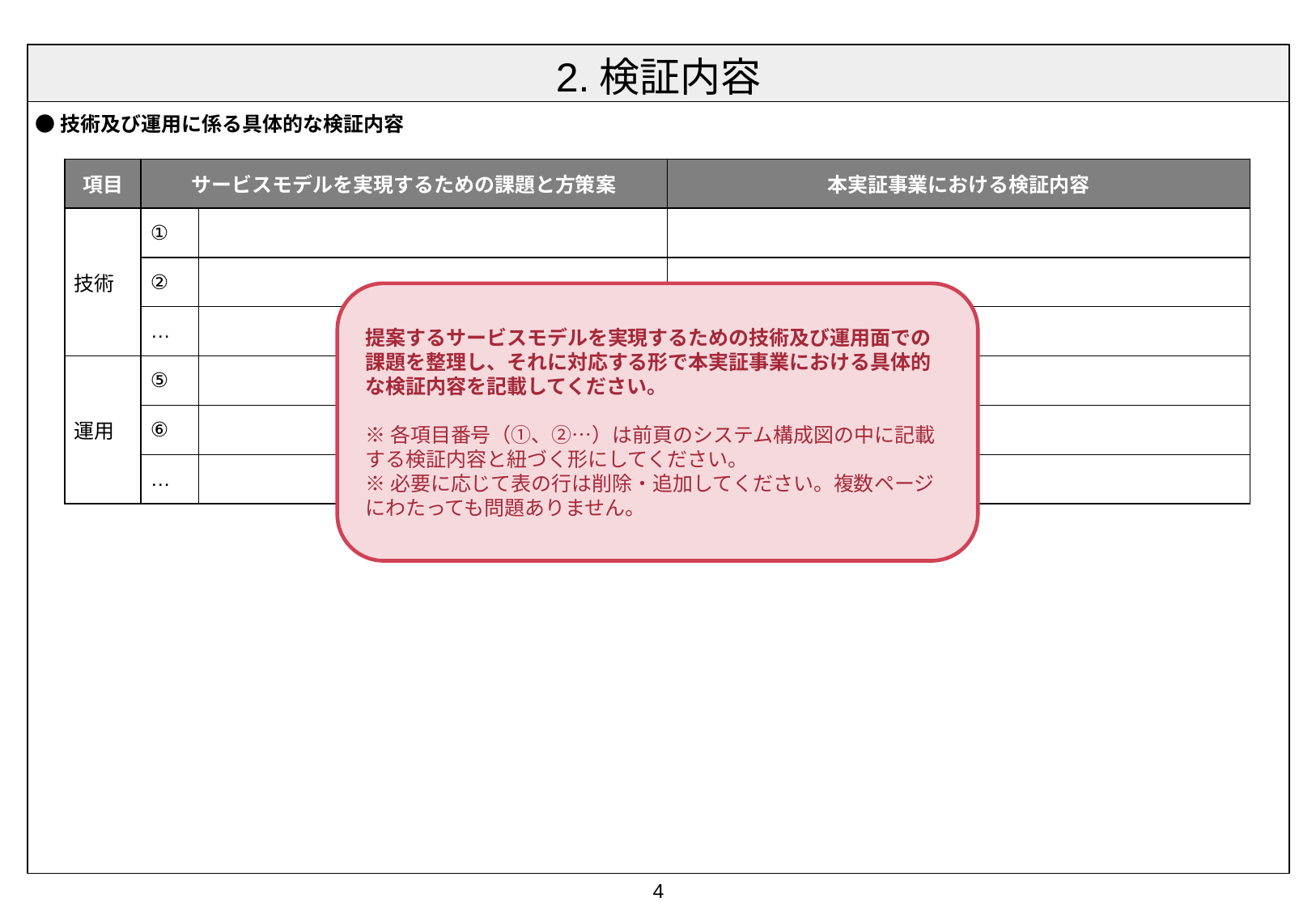

| 項目 | サービスモデルを実現するための課題と方策案 |  | 本実証事業における検証内容 |
| --- | --- | --- | --- |
| 技術 | ① |  |  |
|  | ② |  |  |
|  | … |  |  |
| 運用 | ⑤ |  |  |
|  | ⑥ |  |  |
|  | … |  |  |
提案するサービスモデルを実現するための技術及び運用面での課題を整理し、それに対応する形で本実証事業における具体的な検証内容を記載してください。

※各項目番号（①、②…）は前頁のシステム構成図の中に記載する検証内容と紐づく形にしてください。
※必要に応じて表の行は削除・追加してください。複数ページにわたっても問題ありません。